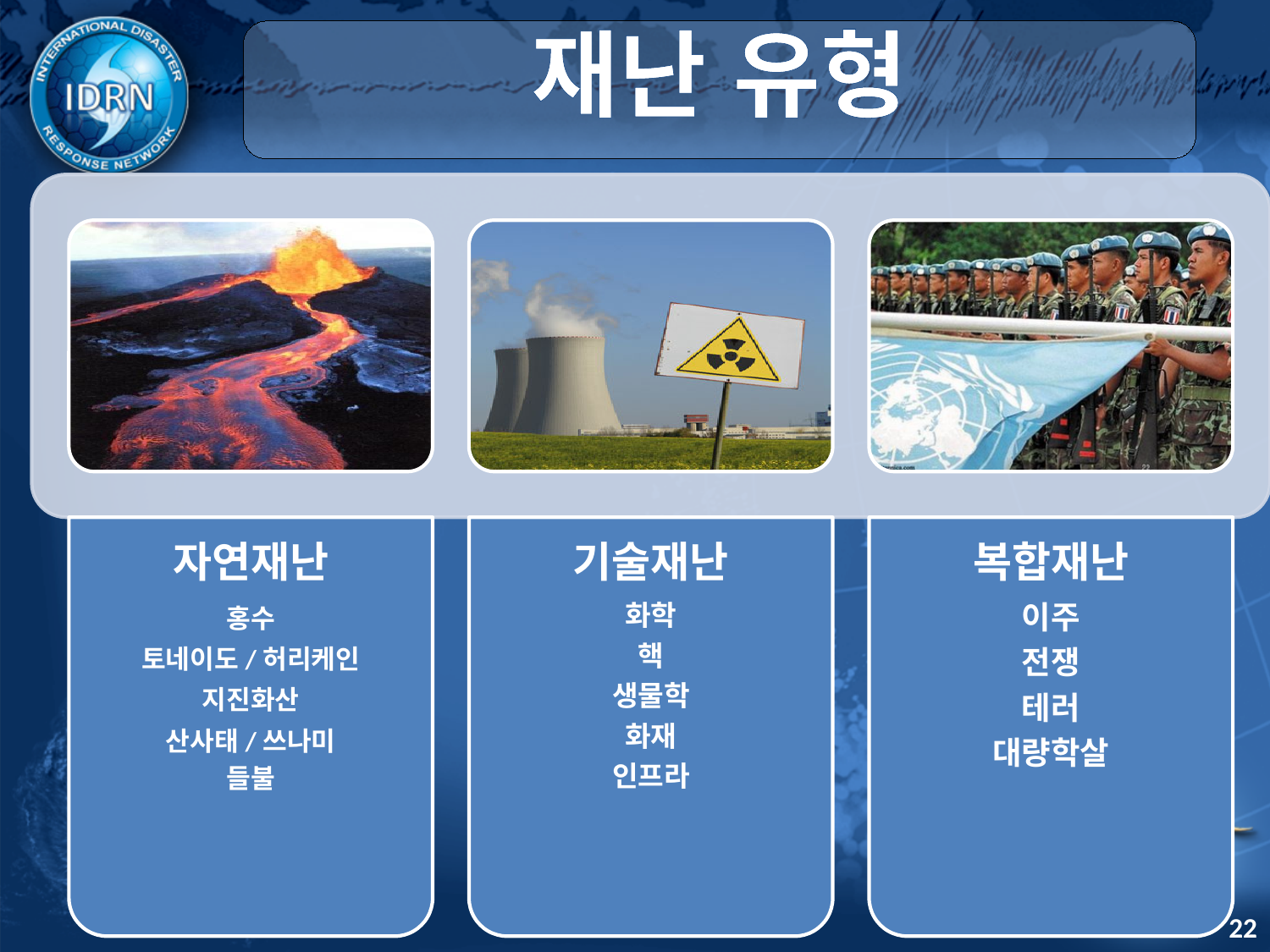

재난 유형
자연재난
홍수
토네이도/허리케인
지진화산
산사태/쓰나미
들불
기술재난
화학
핵
생물학
화재
인프라
복합재난
이주
전쟁
테러
대량학살
22